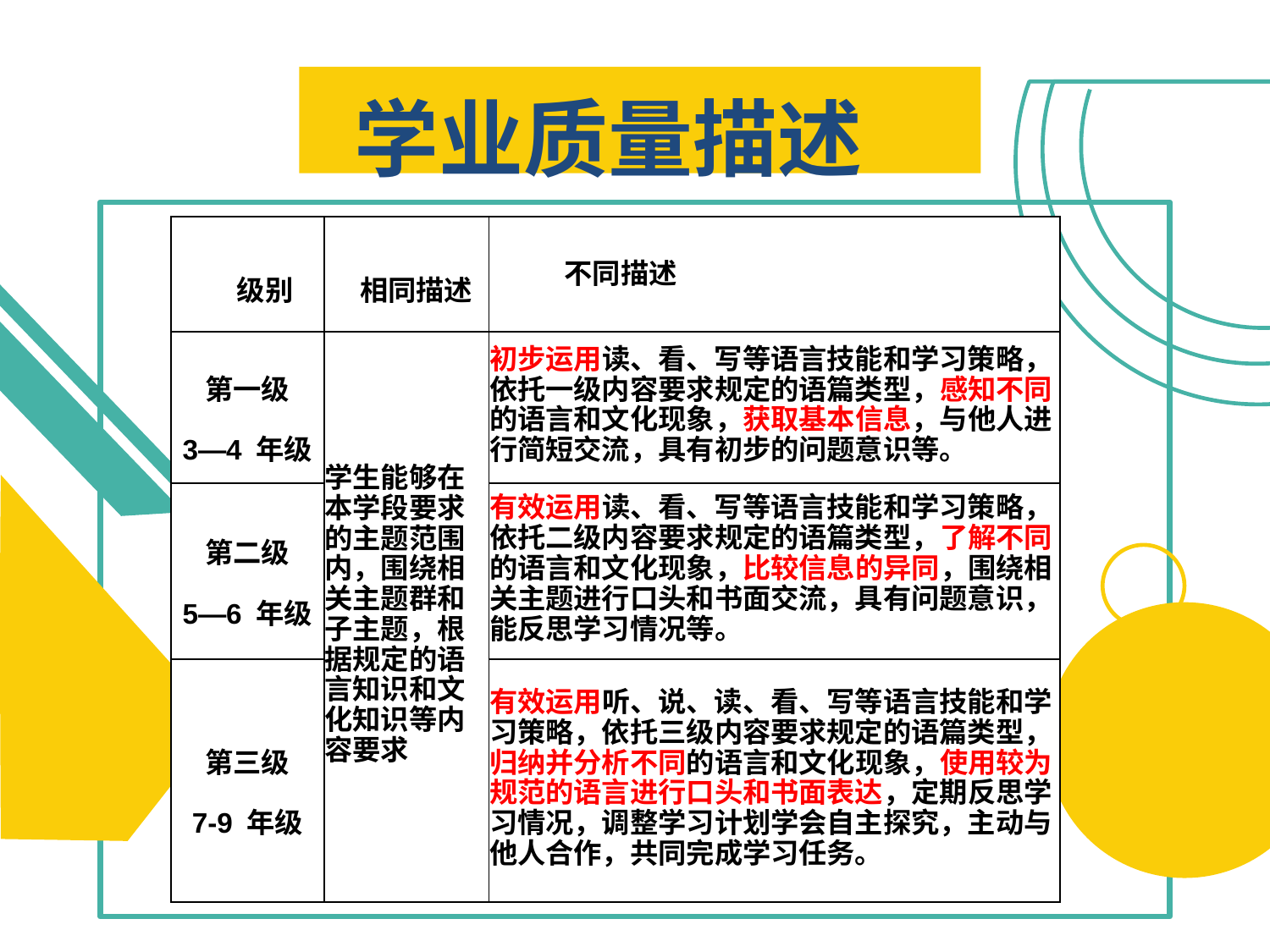

学业质量描述

| 级别 | 相同描述 | 不同描述 |
| --- | --- | --- |
| 第一级 3—4 年级 | 学生能够在本学段要求的主题范围内，围绕相关主题群和子主题，根据规定的语言知识和文化知识等内容要求 | 初步运用读、看、写等语言技能和学习策略，依托一级内容要求规定的语篇类型，感知不同的语言和文化现象，获取基本信息，与他人进行简短交流，具有初步的问题意识等。 |
| 第二级 5—6 年级 |  | 有效运用读、看、写等语言技能和学习策略，依托二级内容要求规定的语篇类型，了解不同的语言和文化现象，比较信息的异同，围绕相关主题进行口头和书面交流，具有问题意识，能反思学习情况等。 |
| 第三级 7-9 年级 |  | 有效运用听、说、读、看、写等语言技能和学习策略，依托三级内容要求规定的语篇类型，归纳并分析不同的语言和文化现象，使用较为规范的语言进行口头和书面表达，定期反思学习情况，调整学习计划学会自主探究，主动与他人合作，共同完成学习任务。 |